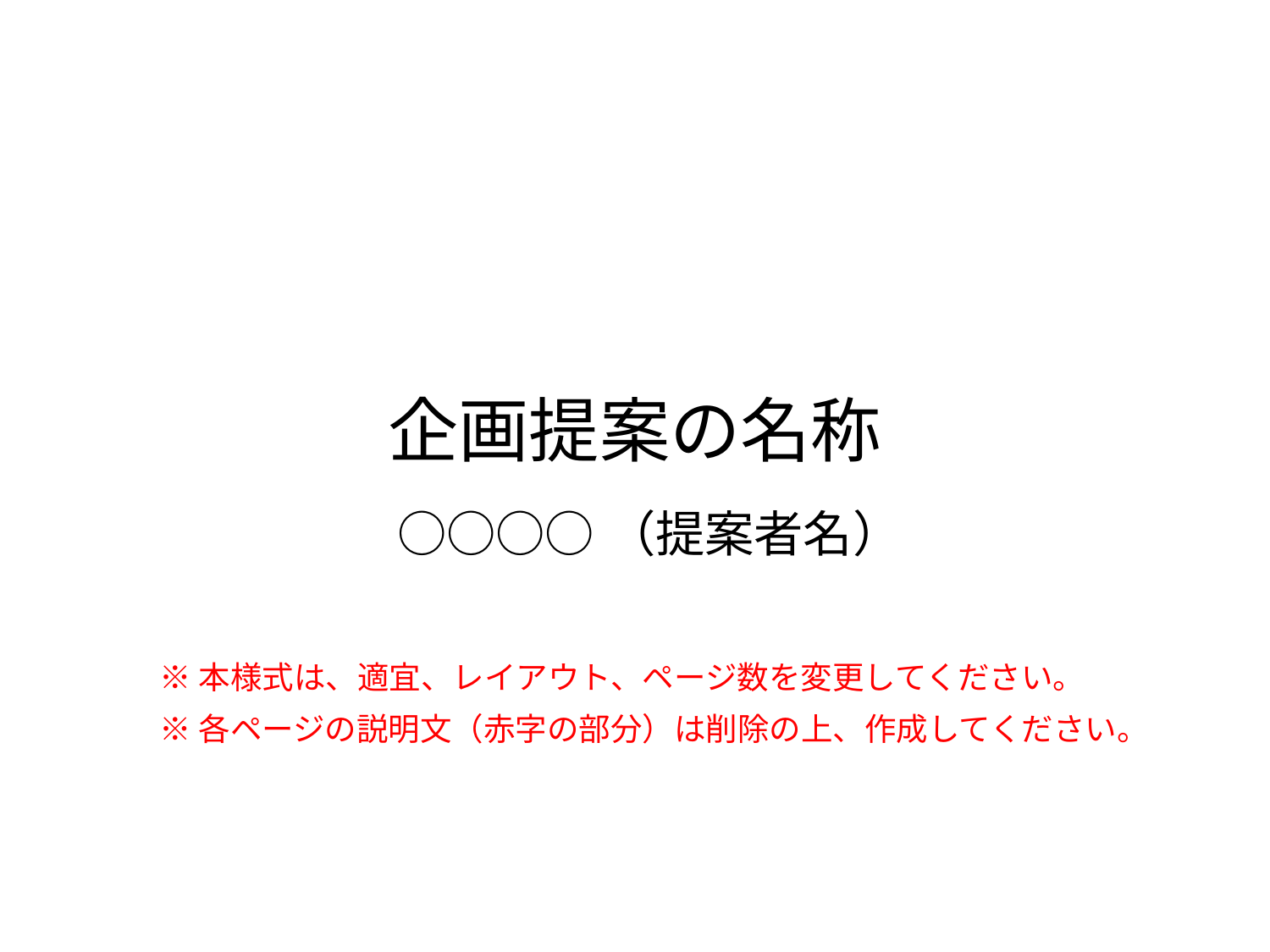

企画提案の名称
○○○○（提案者名）
※本様式は、適宜、レイアウト、ページ数を変更してください。
※各ページの説明文（赤字の部分）は削除の上、作成してください。